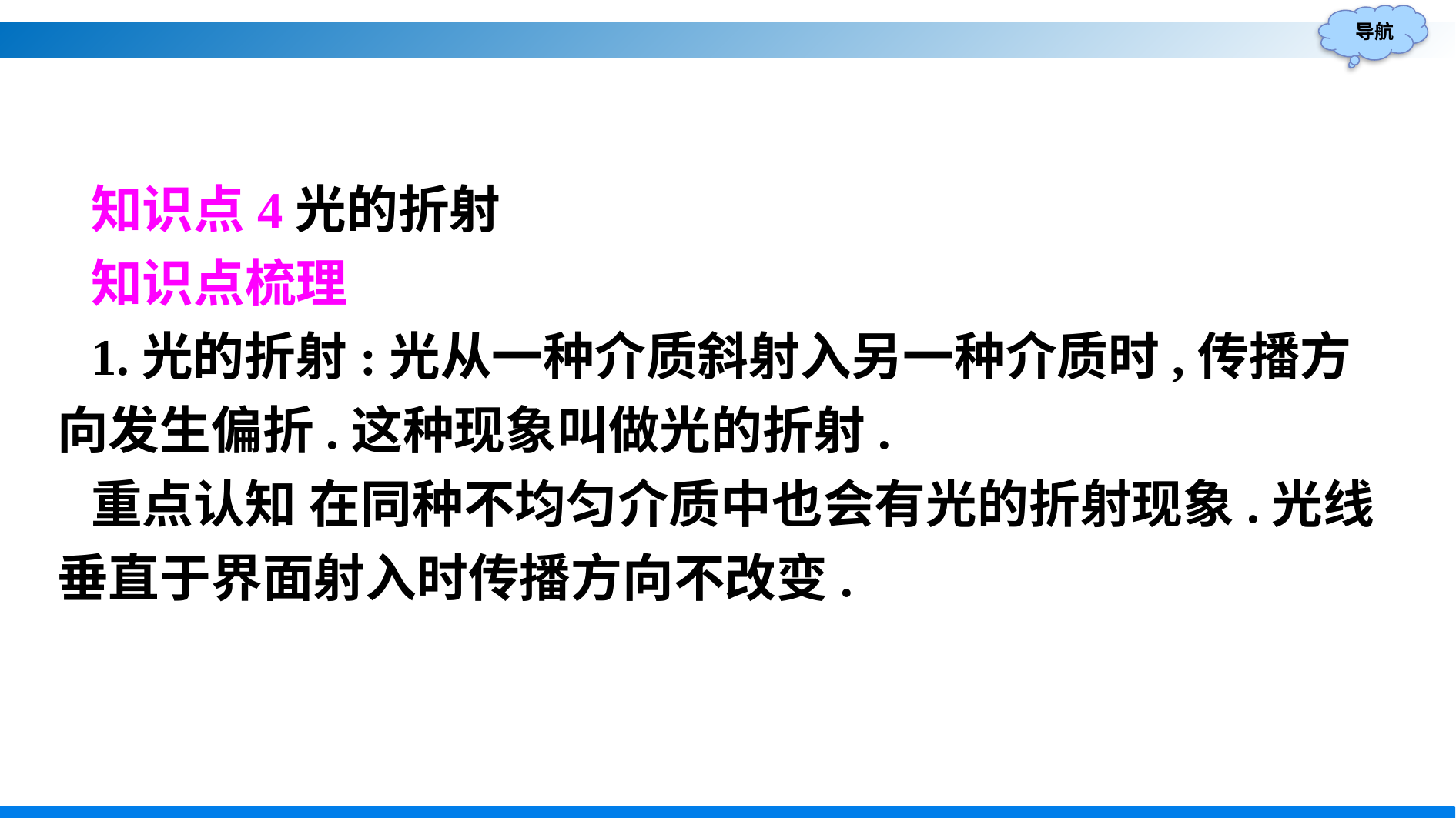

知识点4光的折射
知识点梳理
1.光的折射:光从一种介质斜射入另一种介质时,传播方向发生偏折.这种现象叫做光的折射.
重点认知 在同种不均匀介质中也会有光的折射现象.光线垂直于界面射入时传播方向不改变.